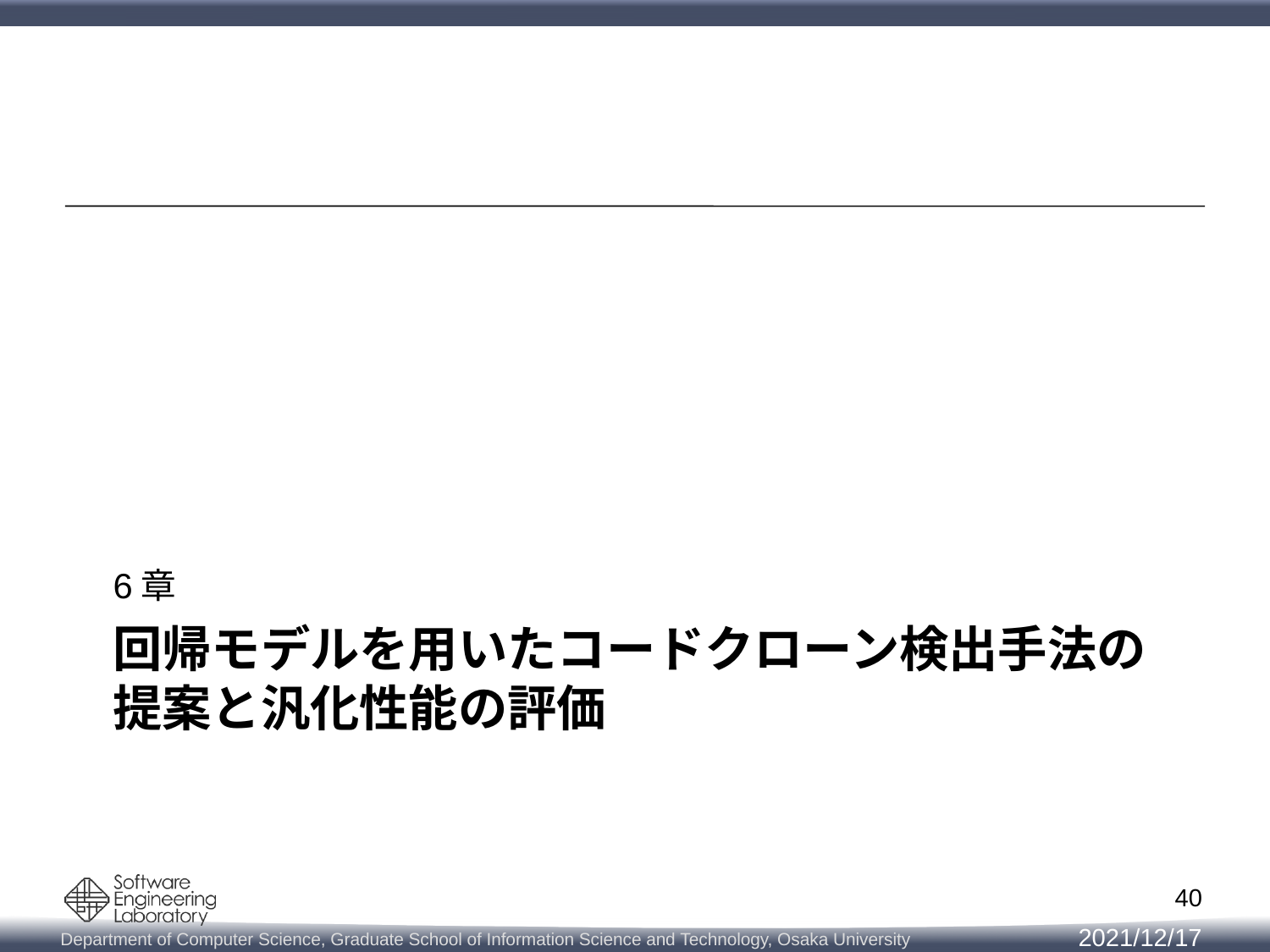

6章
# 回帰モデルを用いたコードクローン検出手法の 提案と汎化性能の評価
40
2021/12/17